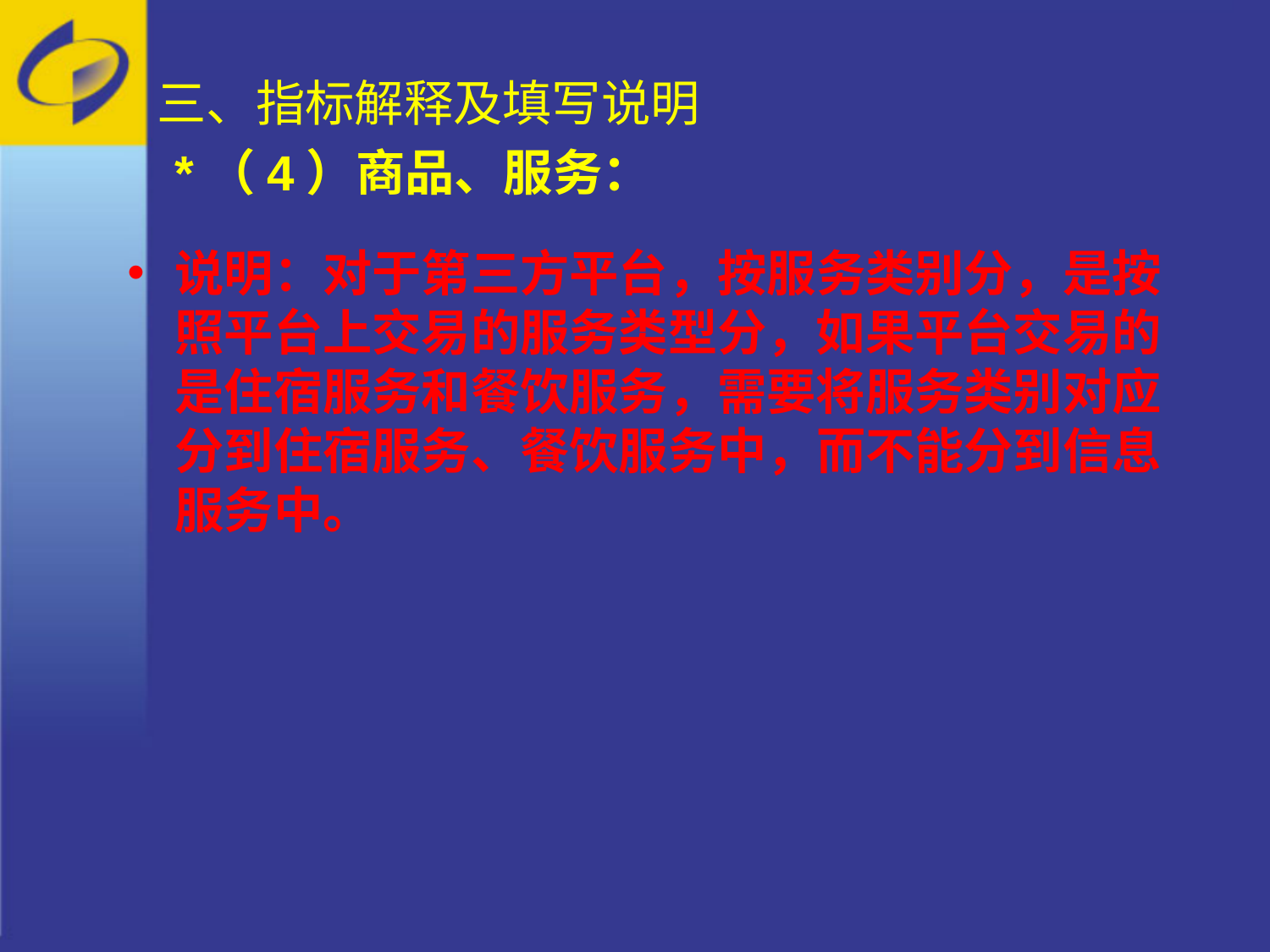

三、指标解释及填写说明
     *（4）商品、服务：
说明：对于第三方平台，按服务类别分，是按照平台上交易的服务类型分，如果平台交易的是住宿服务和餐饮服务，需要将服务类别对应分到住宿服务、餐饮服务中，而不能分到信息服务中。